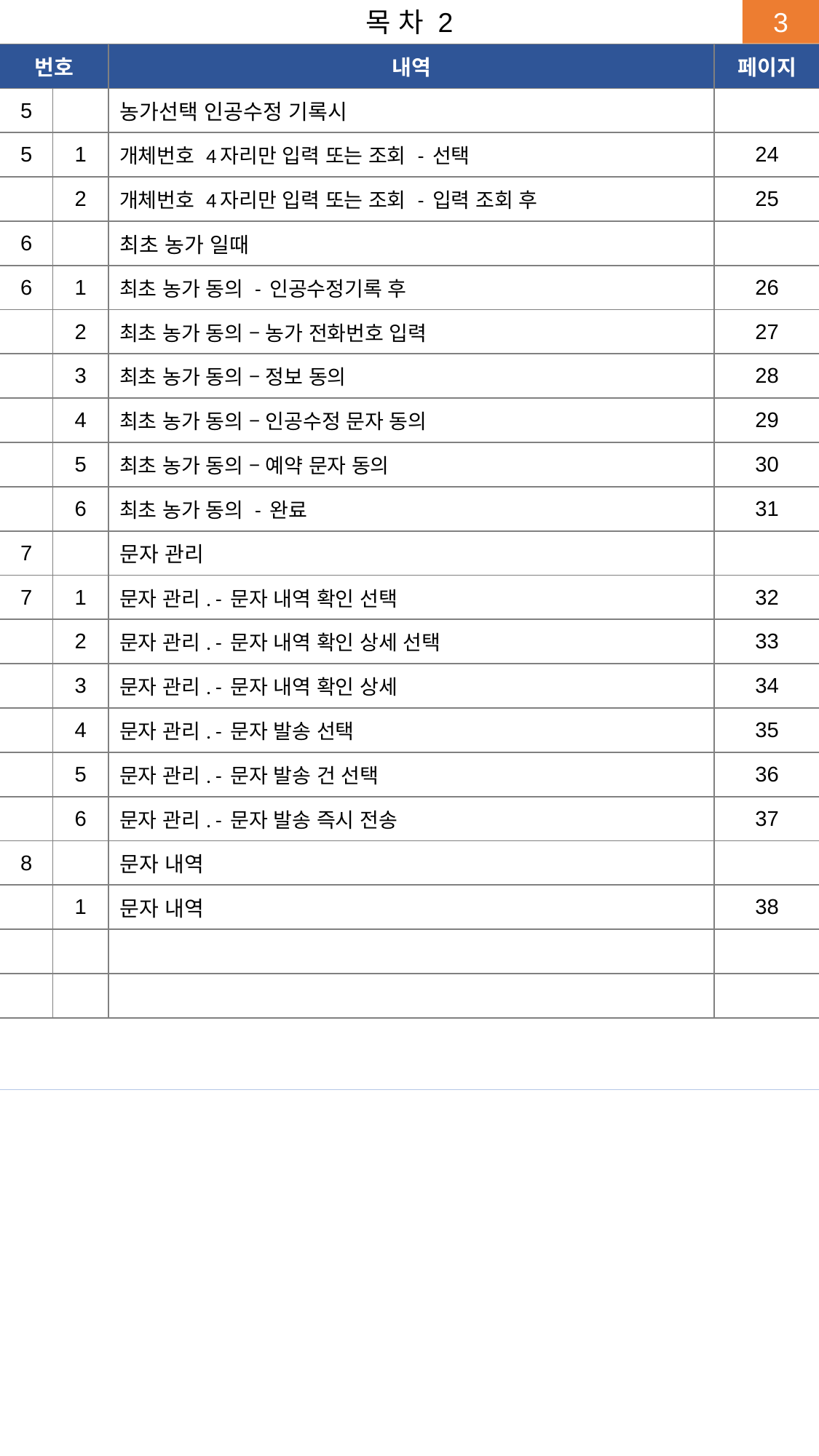

목 차 2
| 번호 |  | 내역 | 페이지 |
| --- | --- | --- | --- |
| 5 |  | 농가선택 인공수정 기록시 |  |
| 5 | 1 | 개체번호 4자리만 입력 또는 조회 - 선택 | 24 |
|  | 2 | 개체번호 4자리만 입력 또는 조회 - 입력 조회 후 | 25 |
| 6 |  | 최초 농가 일때 |  |
| 6 | 1 | 최초 농가 동의 - 인공수정기록 후 | 26 |
|  | 2 | 최초 농가 동의 – 농가 전화번호 입력 | 27 |
|  | 3 | 최초 농가 동의 – 정보 동의 | 28 |
|  | 4 | 최초 농가 동의 – 인공수정 문자 동의 | 29 |
|  | 5 | 최초 농가 동의 – 예약 문자 동의 | 30 |
|  | 6 | 최초 농가 동의 - 완료 | 31 |
| 7 |  | 문자 관리 |  |
| 7 | 1 | 문자 관리. - 문자 내역 확인 선택 | 32 |
|  | 2 | 문자 관리. - 문자 내역 확인 상세 선택 | 33 |
|  | 3 | 문자 관리. - 문자 내역 확인 상세 | 34 |
|  | 4 | 문자 관리. - 문자 발송 선택 | 35 |
|  | 5 | 문자 관리. - 문자 발송 건 선택 | 36 |
|  | 6 | 문자 관리. - 문자 발송 즉시 전송 | 37 |
| 8 |  | 문자 내역 |  |
|  | 1 | 문자 내역 | 38 |
|  |  |  |  |
|  |  |  |  |